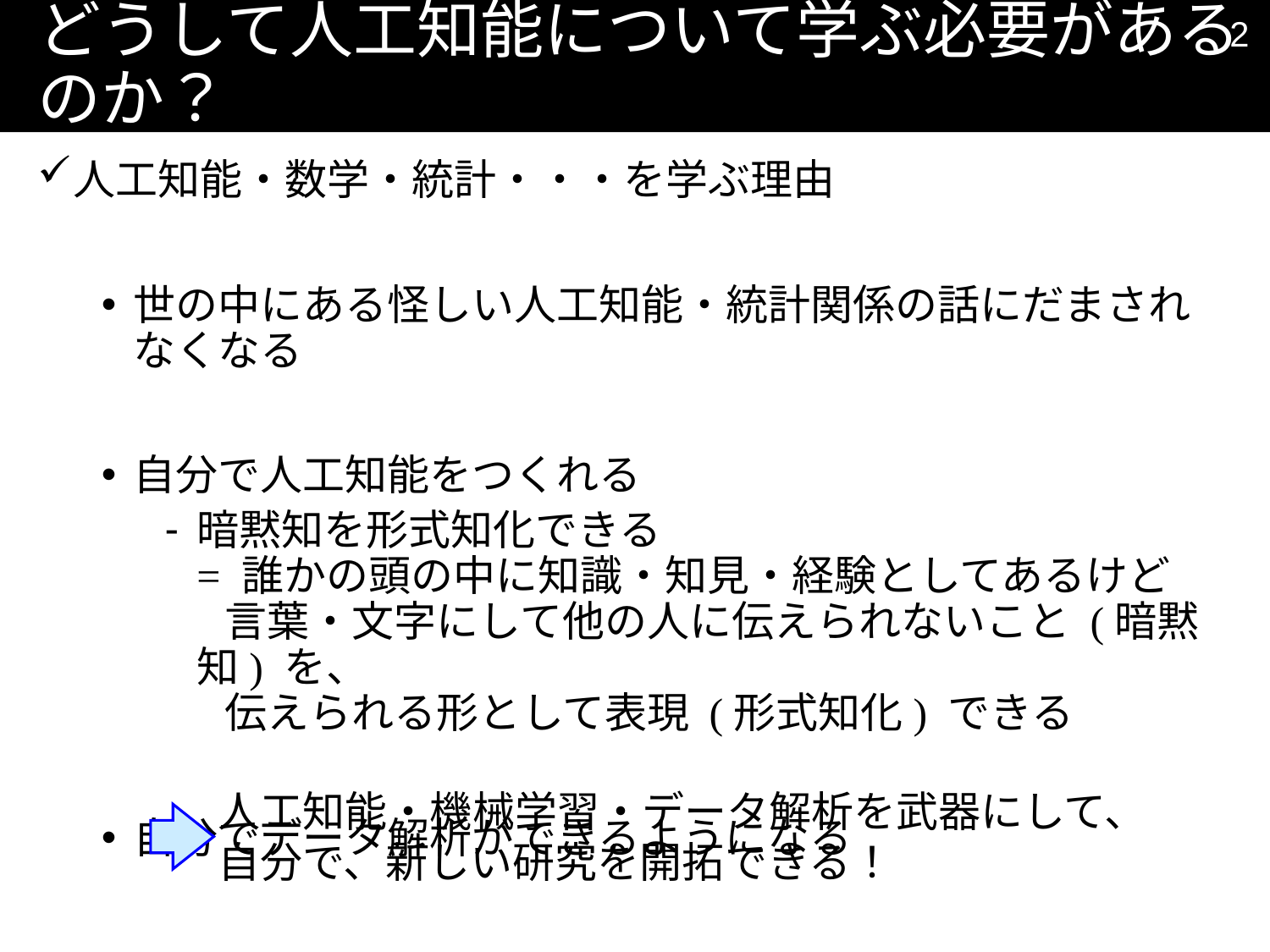

2
# どうして人工知能について学ぶ必要があるのか？
人工知能・数学・統計・・・を学ぶ理由

世の中にある怪しい人工知能・統計関係の話にだまされなくなる

自分で人工知能をつくれる
暗黙知を形式知化できる
= 誰かの頭の中に知識・知見・経験としてあるけど
   言葉・文字にして他の人に伝えられないこと (暗黙知) を、
   伝えられる形として表現 (形式知化) できる

自分でデータ解析ができるようになる
人工知能・機械学習・データ解析を武器にして、
自分で、新しい研究を開拓できる！